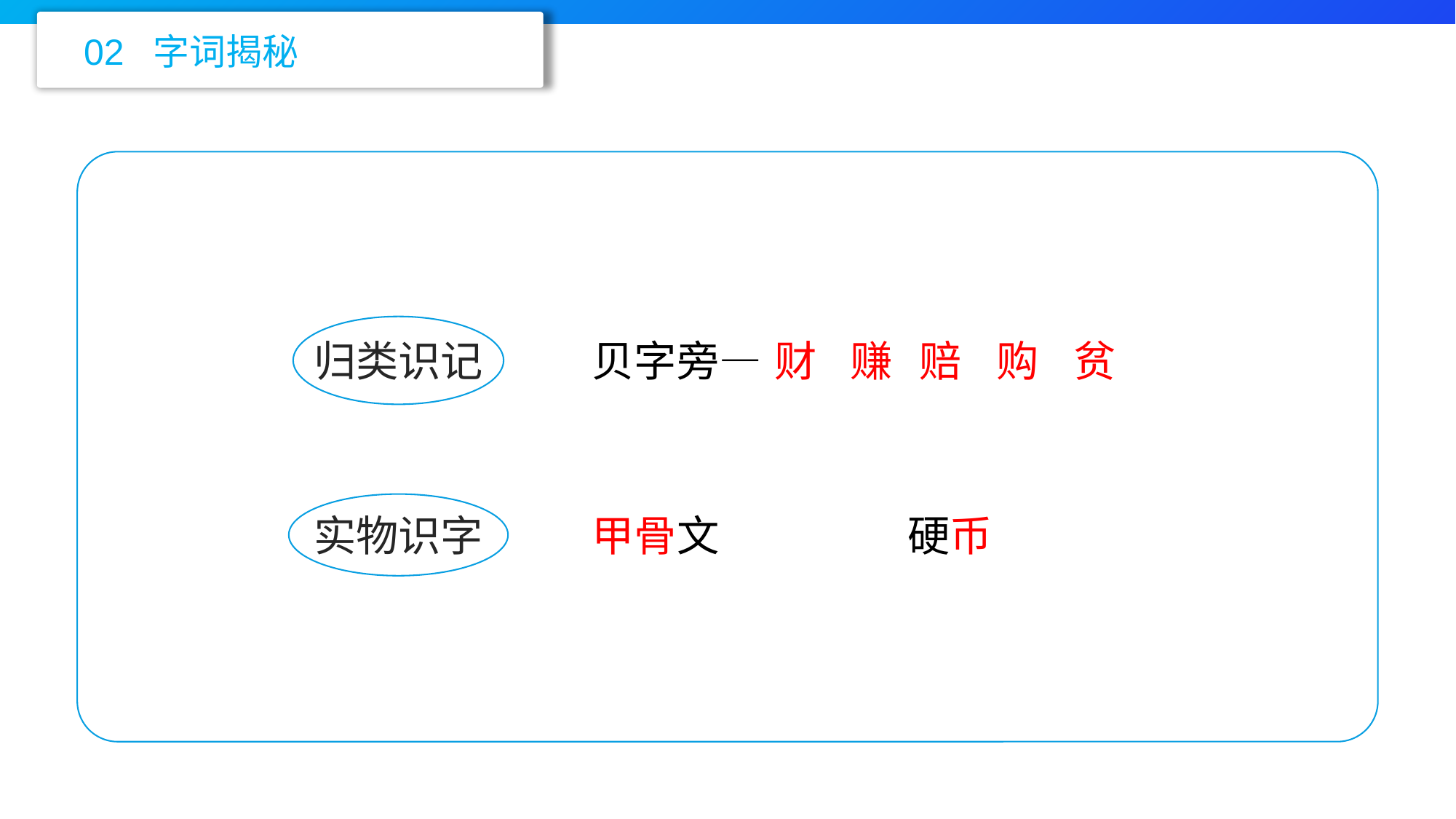

02  字词揭秘

贝字旁—
财
赚
赔
购
贫
归类识记

甲骨文
硬币
实物识字